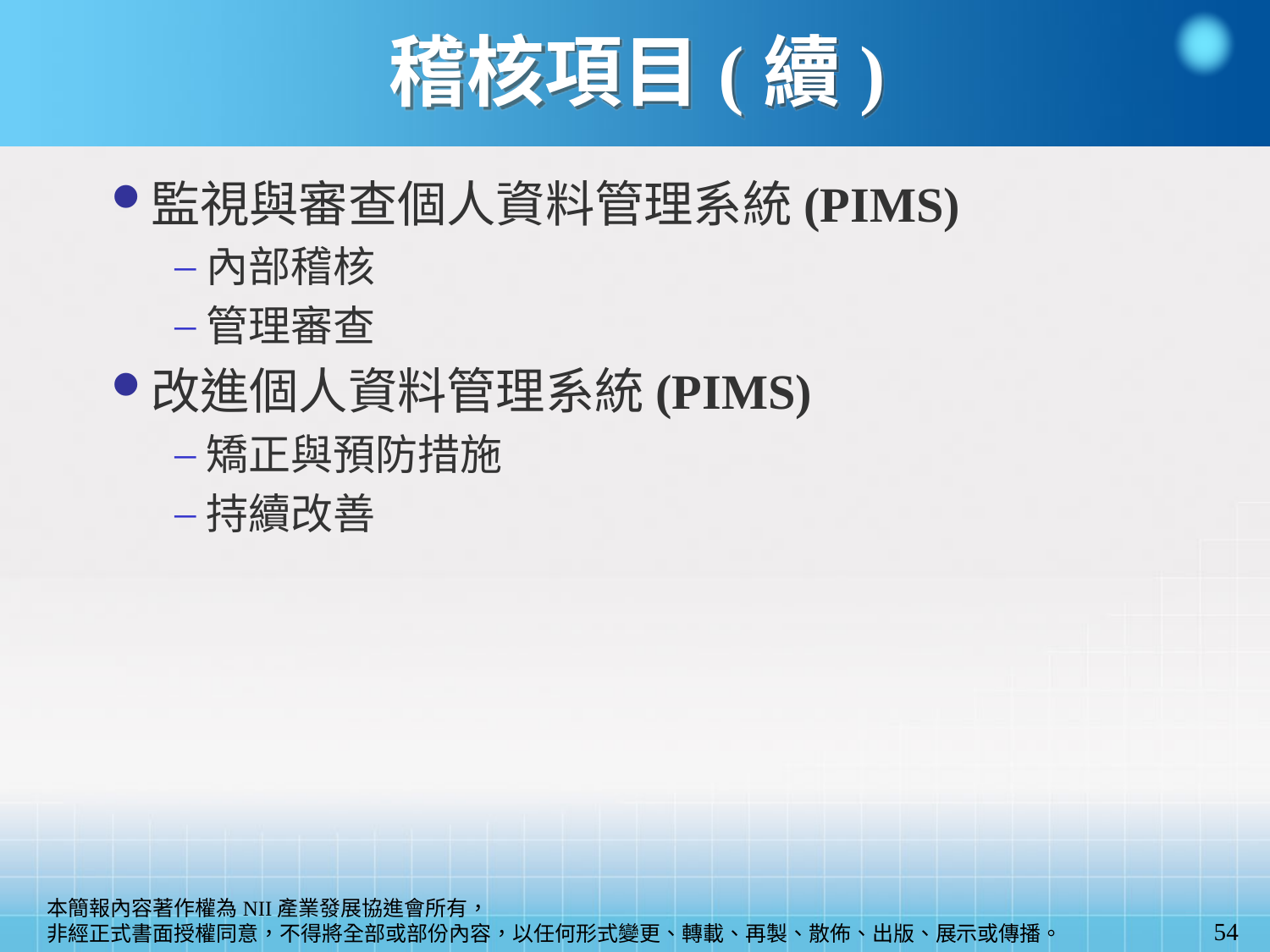

稽核項目(續)
監視與審查個人資料管理系統(PIMS)
內部稽核
管理審查
改進個人資料管理系統(PIMS)
矯正與預防措施
持續改善
54